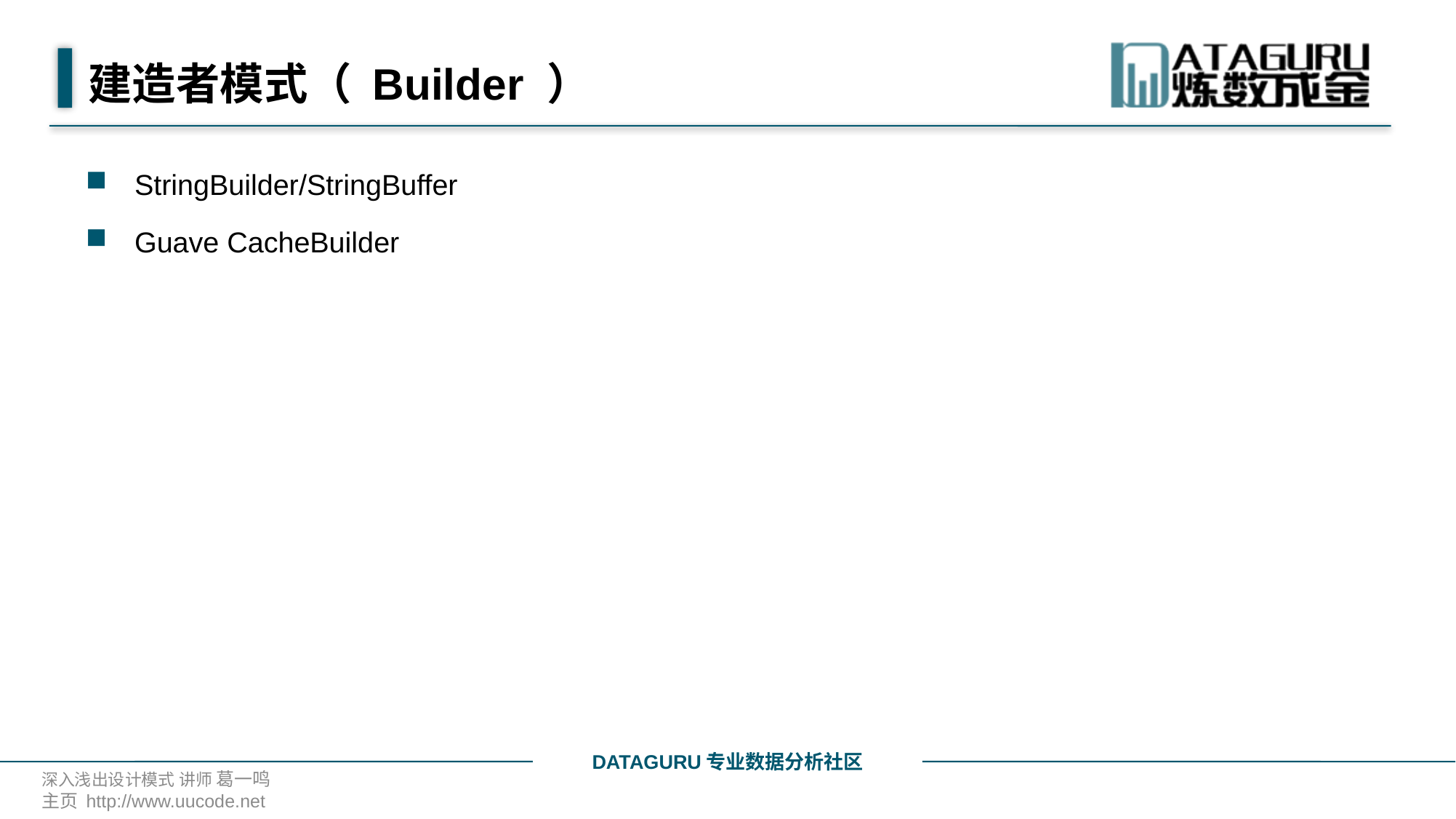

# 建造者模式（ Builder ）
StringBuilder/StringBuffer
Guave CacheBuilder